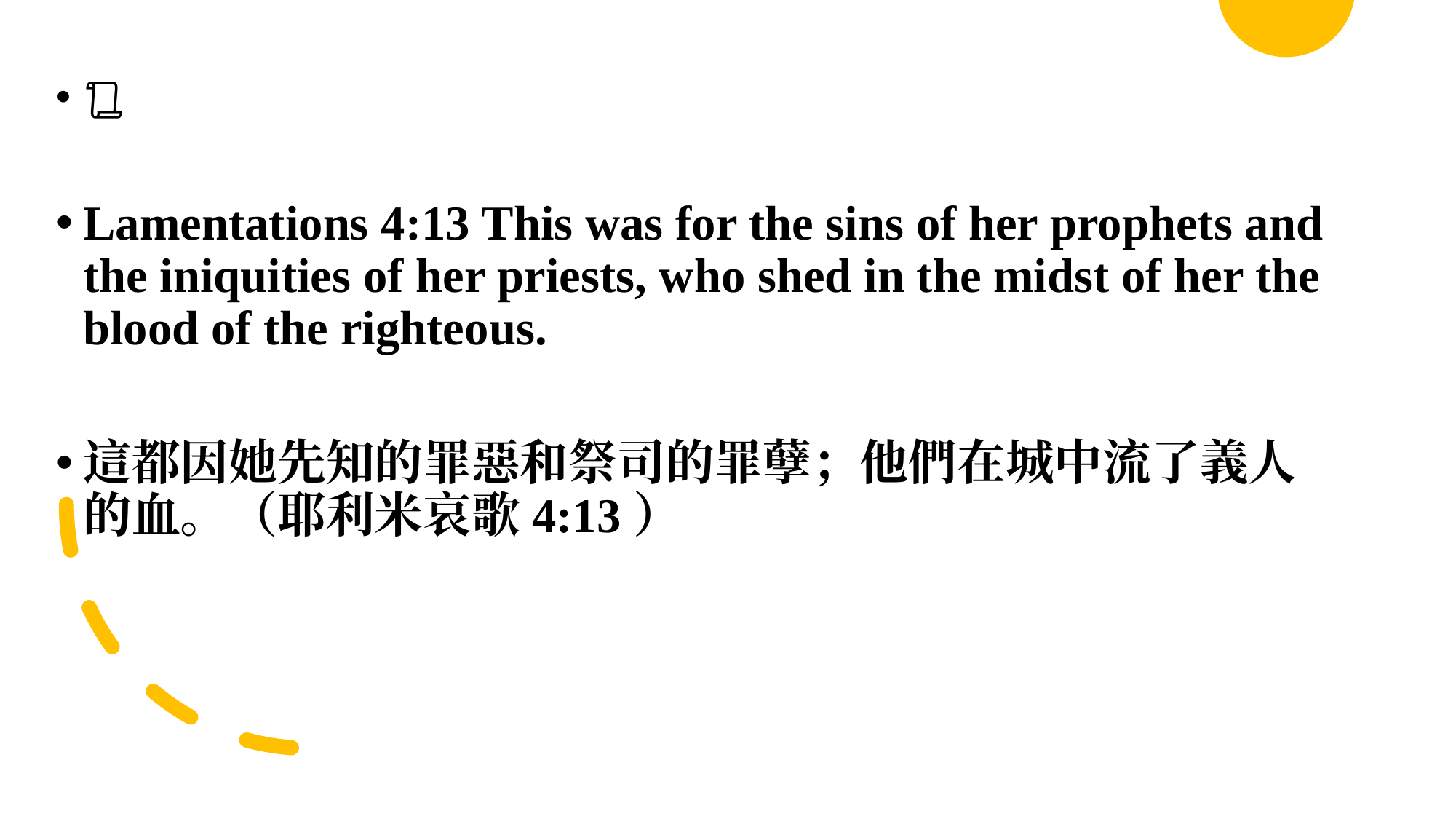

📜

Lamentations 4:13 This was for the sins of her prophets and the iniquities of her priests, who shed in the midst of her the blood of the righteous.

這都因她先知的罪惡和祭司的罪孽；他們在城中流了義人的血。（耶利米哀歌4:13）